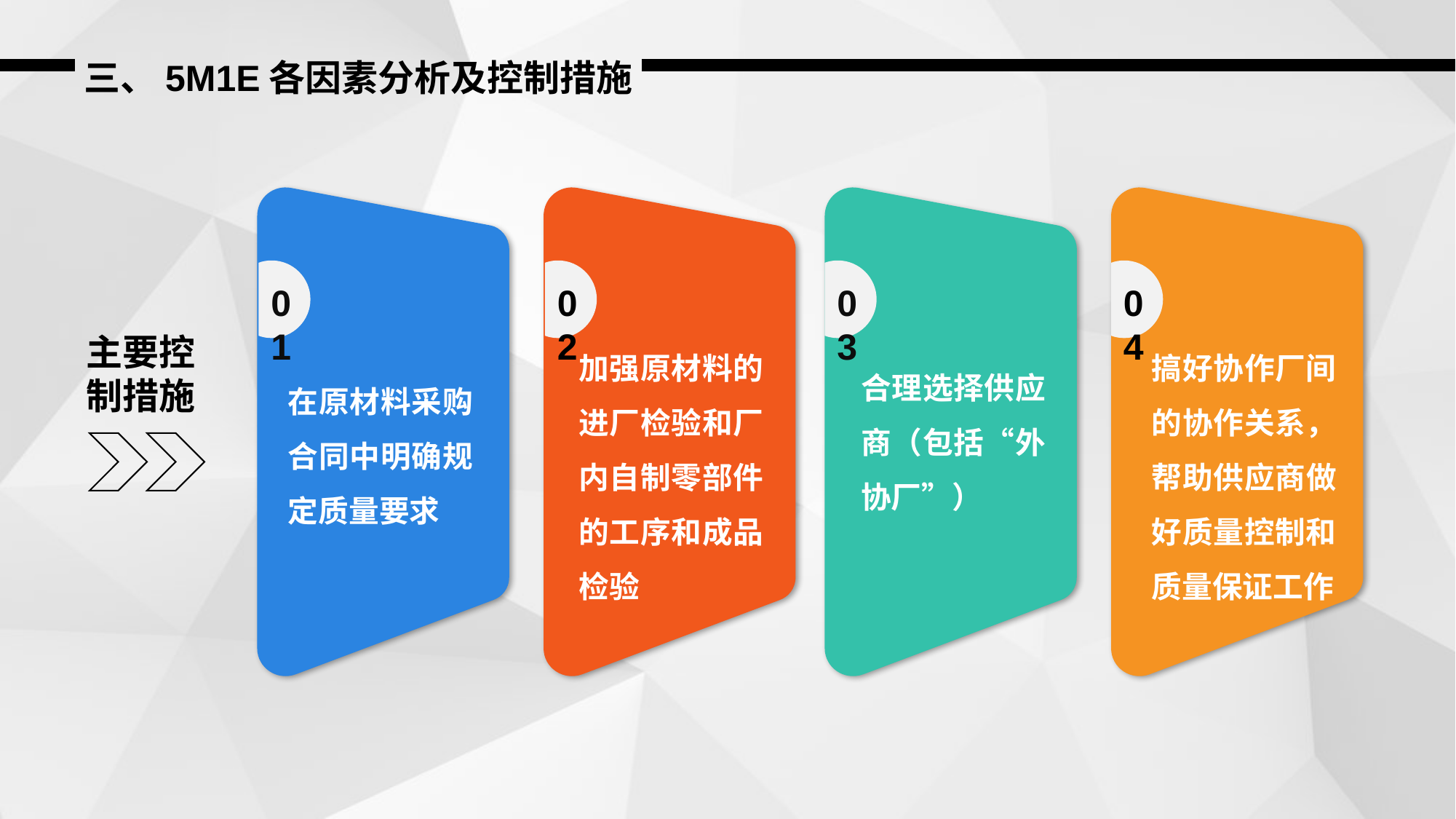

三、5M1E各因素分析及控制措施

01
02
03
04
主要控
制措施
搞好协作厂间的协作关系，帮助供应商做好质量控制和质量保证工作
加强原材料的进厂检验和厂内自制零部件的工序和成品检验
合理选择供应商（包括“外协厂”）
在原材料采购合同中明确规定质量要求